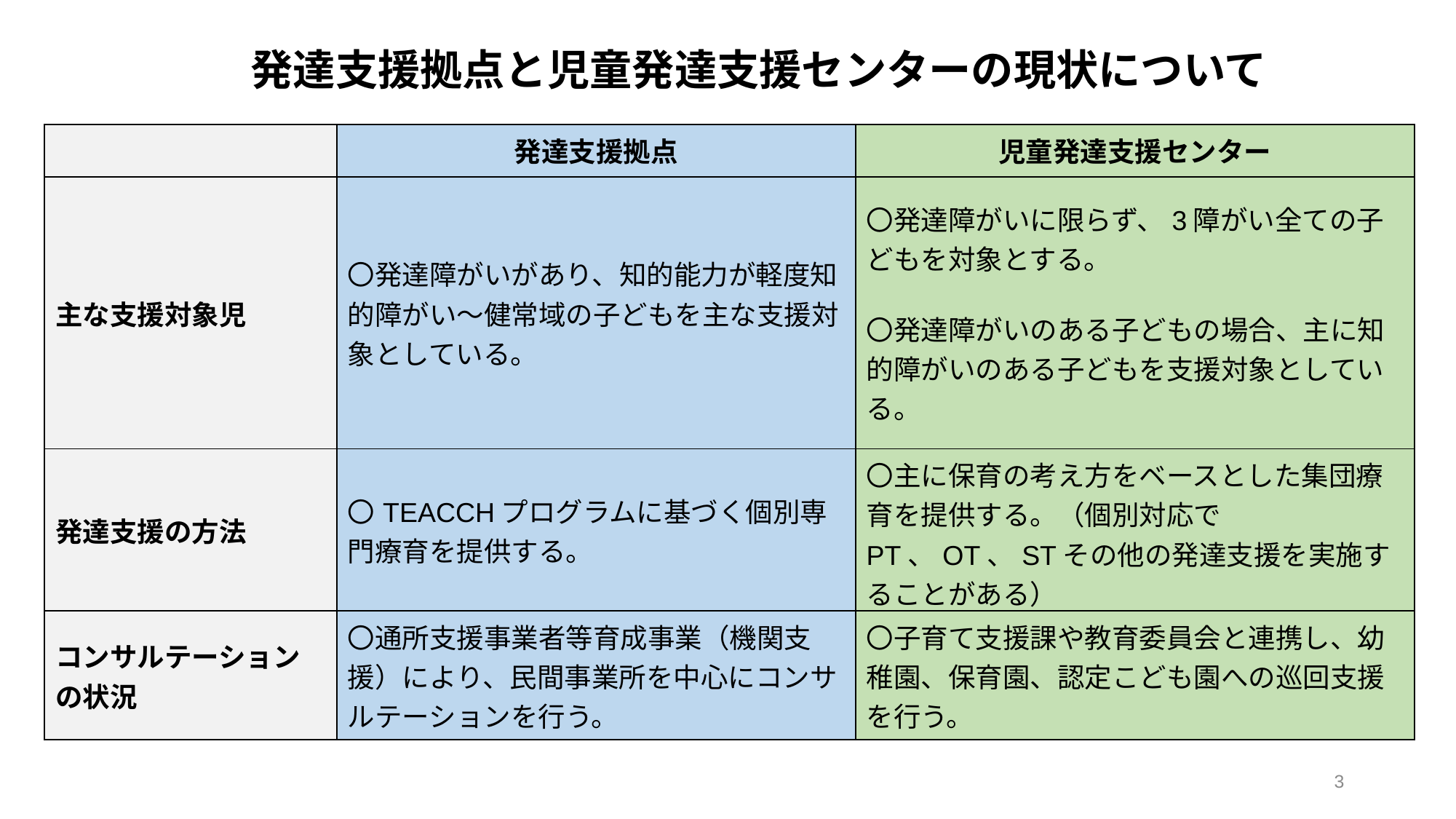

発達支援拠点と児童発達支援センターの現状について
|  | 発達支援拠点 | 児童発達支援センター |
| --- | --- | --- |
| 主な支援対象児 | 〇発達障がいがあり、知的能力が軽度知的障がい～健常域の子どもを主な支援対象としている。 | 〇発達障がいに限らず、3障がい全ての子どもを対象とする。 〇発達障がいのある子どもの場合、主に知的障がいのある子どもを支援対象としている。 |
| 発達支援の方法 | 〇TEACCHプログラムに基づく個別専門療育を提供する。 | 〇主に保育の考え方をベースとした集団療育を提供する。（個別対応でPT、OT、STその他の発達支援を実施することがある） |
| コンサルテーションの状況 | 〇通所支援事業者等育成事業（機関支援）により、民間事業所を中心にコンサルテーションを行う。 | 〇子育て支援課や教育委員会と連携し、幼稚園、保育園、認定こども園への巡回支援を行う。 |
3